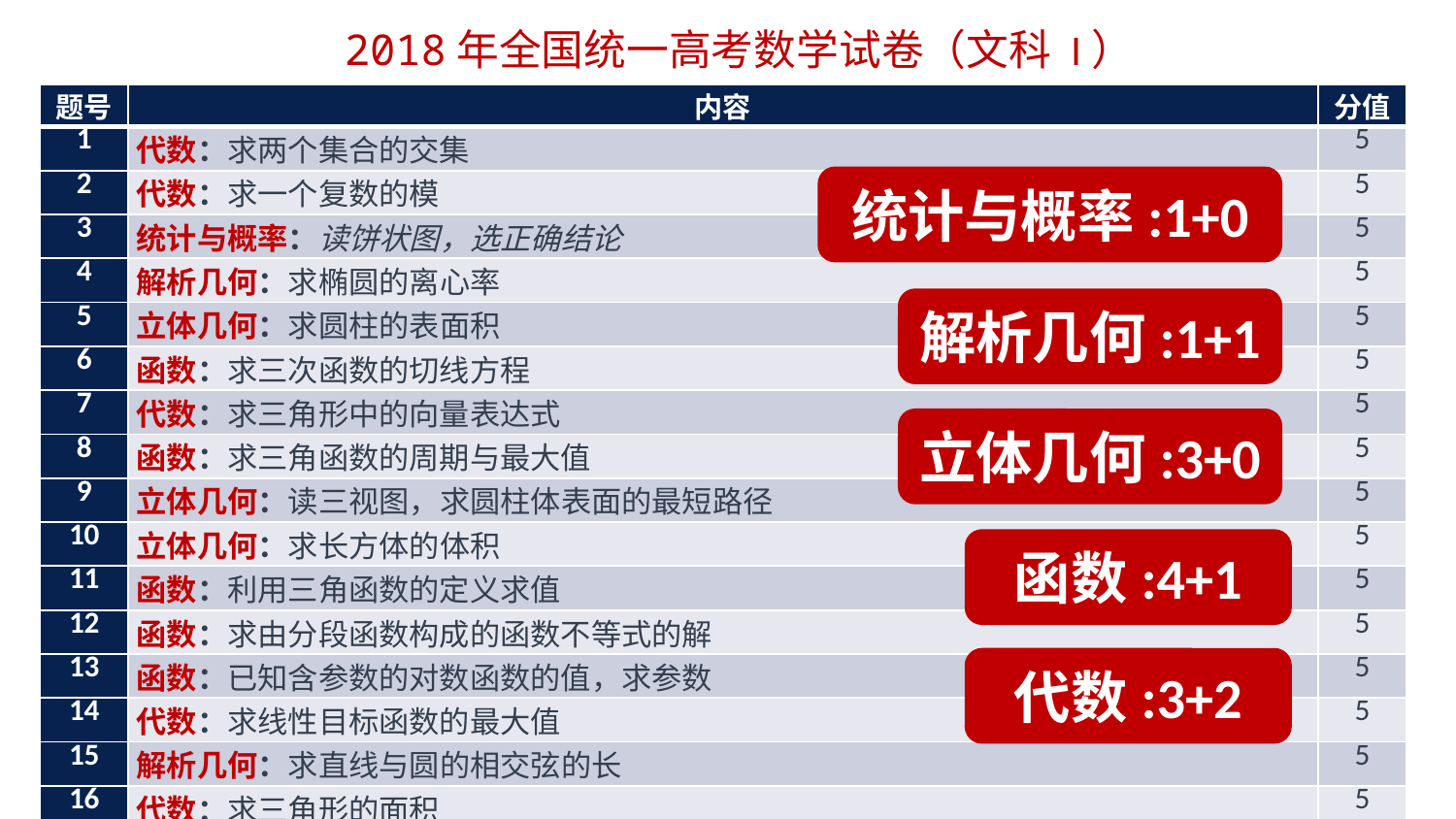

2018年全国统一高考数学试卷（文科 І）
| 题号 | 内容 | 分值 |
| --- | --- | --- |
| 1 | 代数：求两个集合的交集 | 5 |
| 2 | 代数：求一个复数的模 | 5 |
| 3 | 统计与概率：读饼状图，选正确结论 | 5 |
| 4 | 解析几何：求椭圆的离心率 | 5 |
| 5 | 立体几何：求圆柱的表面积 | 5 |
| 6 | 函数：求三次函数的切线方程 | 5 |
| 7 | 代数：求三角形中的向量表达式 | 5 |
| 8 | 函数：求三角函数的周期与最大值 | 5 |
| 9 | 立体几何：读三视图，求圆柱体表面的最短路径 | 5 |
| 10 | 立体几何：求长方体的体积 | 5 |
| 11 | 函数：利用三角函数的定义求值 | 5 |
| 12 | 函数：求由分段函数构成的函数不等式的解 | 5 |
| 13 | 函数：已知含参数的对数函数的值，求参数 | 5 |
| 14 | 代数：求线性目标函数的最大值 | 5 |
| 15 | 解析几何：求直线与圆的相交弦的长 | 5 |
| 16 | 代数：求三角形的面积 | 5 |
统计与概率:1+0
解析几何:1+1
立体几何:3+0
函数:4+1
代数:3+2